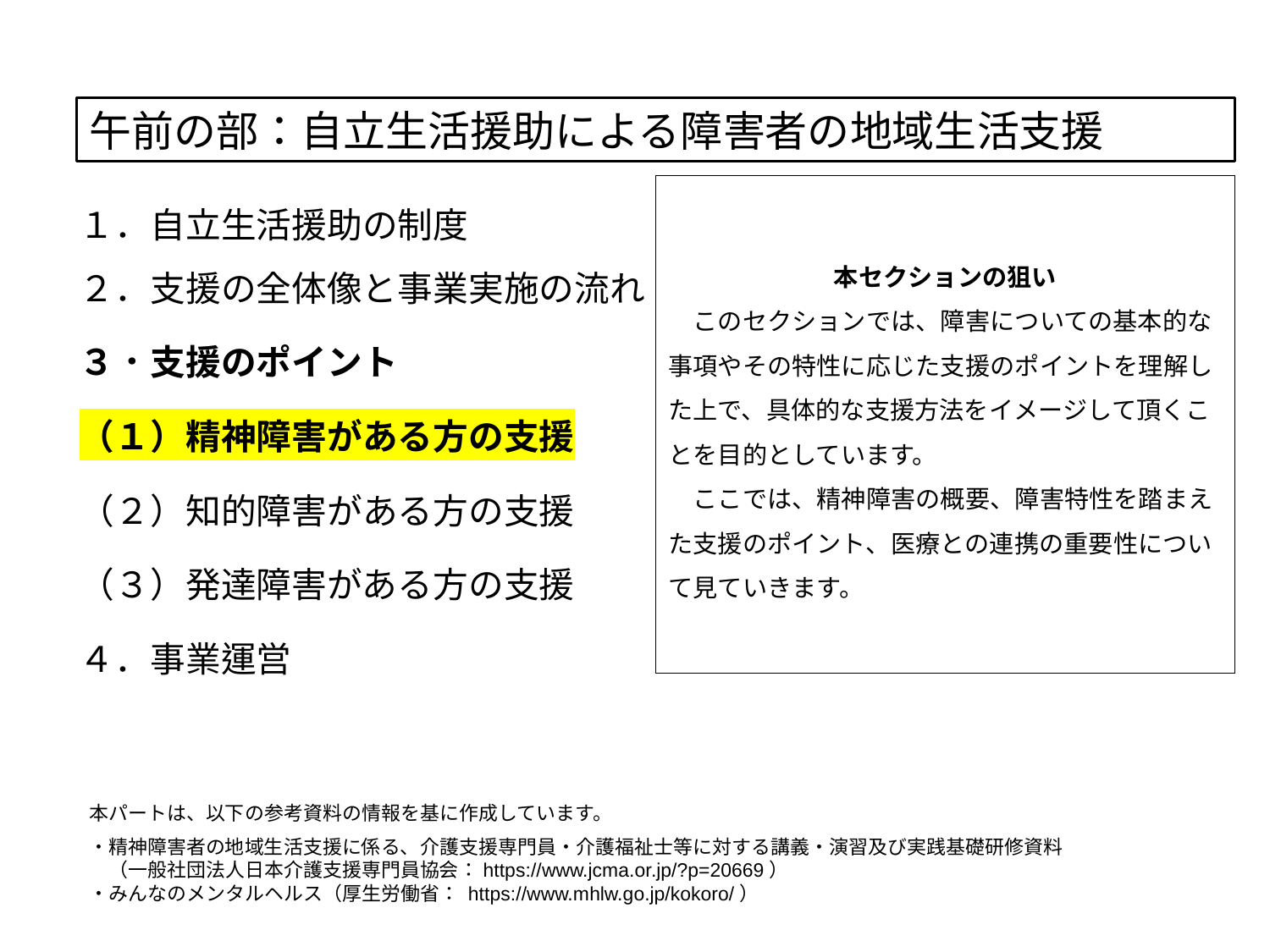

午前の部：自立生活援助による障害者の地域生活支援
１．自立生活援助の制度
２．支援の全体像と事業実施の流れ
３．支援のポイント
（１）精神障害がある方の支援
（２）知的障害がある方の支援
（３）発達障害がある方の支援
４．事業運営
本セクションの狙い
　このセクションでは、障害についての基本的な事項やその特性に応じた支援のポイントを理解した上で、具体的な支援方法をイメージして頂くことを目的としています。
　ここでは、精神障害の概要、障害特性を踏まえた支援のポイント、医療との連携の重要性について見ていきます。
本パートは、以下の参考資料の情報を基に作成しています。
・精神障害者の地域生活支援に係る、介護支援専門員・介護福祉士等に対する講義・演習及び実践基礎研修資料
　（一般社団法人日本介護支援専門員協会：https://www.jcma.or.jp/?p=20669）
・みんなのメンタルヘルス（厚生労働省： https://www.mhlw.go.jp/kokoro/）